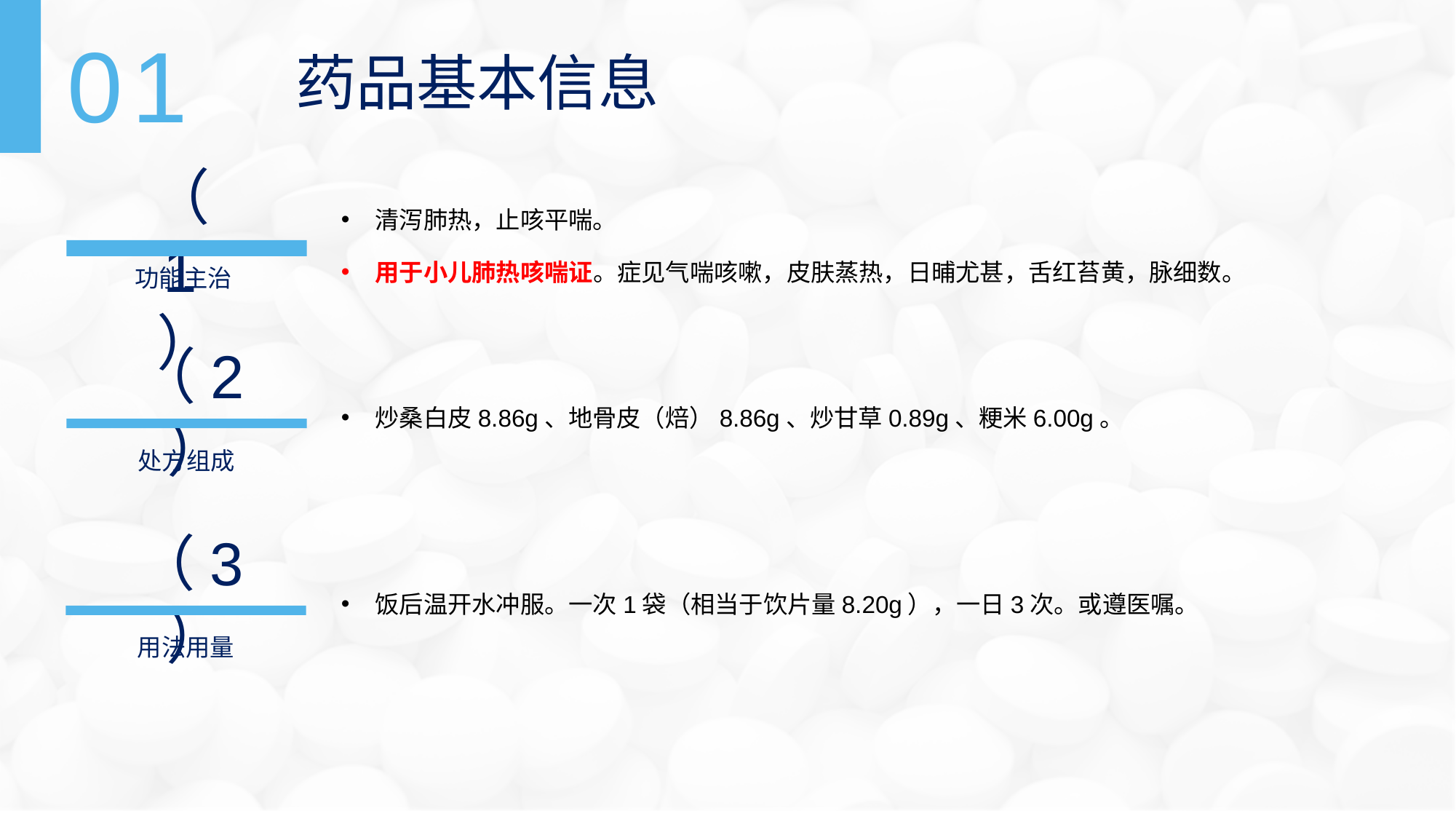

01
药品基本信息
（1）
清泻肺热，止咳平喘。
用于小儿肺热咳喘证。症见气喘咳嗽，皮肤蒸热，日晡尤甚，舌红苔黄，脉细数。

功能主治
（2）
炒桑白皮8.86g、地骨皮（焙）8.86g、炒甘草0.89g、粳米6.00g。

处方组成
（3）
饭后温开水冲服。一次1袋（相当于饮片量8.20g），一日3次。或遵医嘱。

用法用量